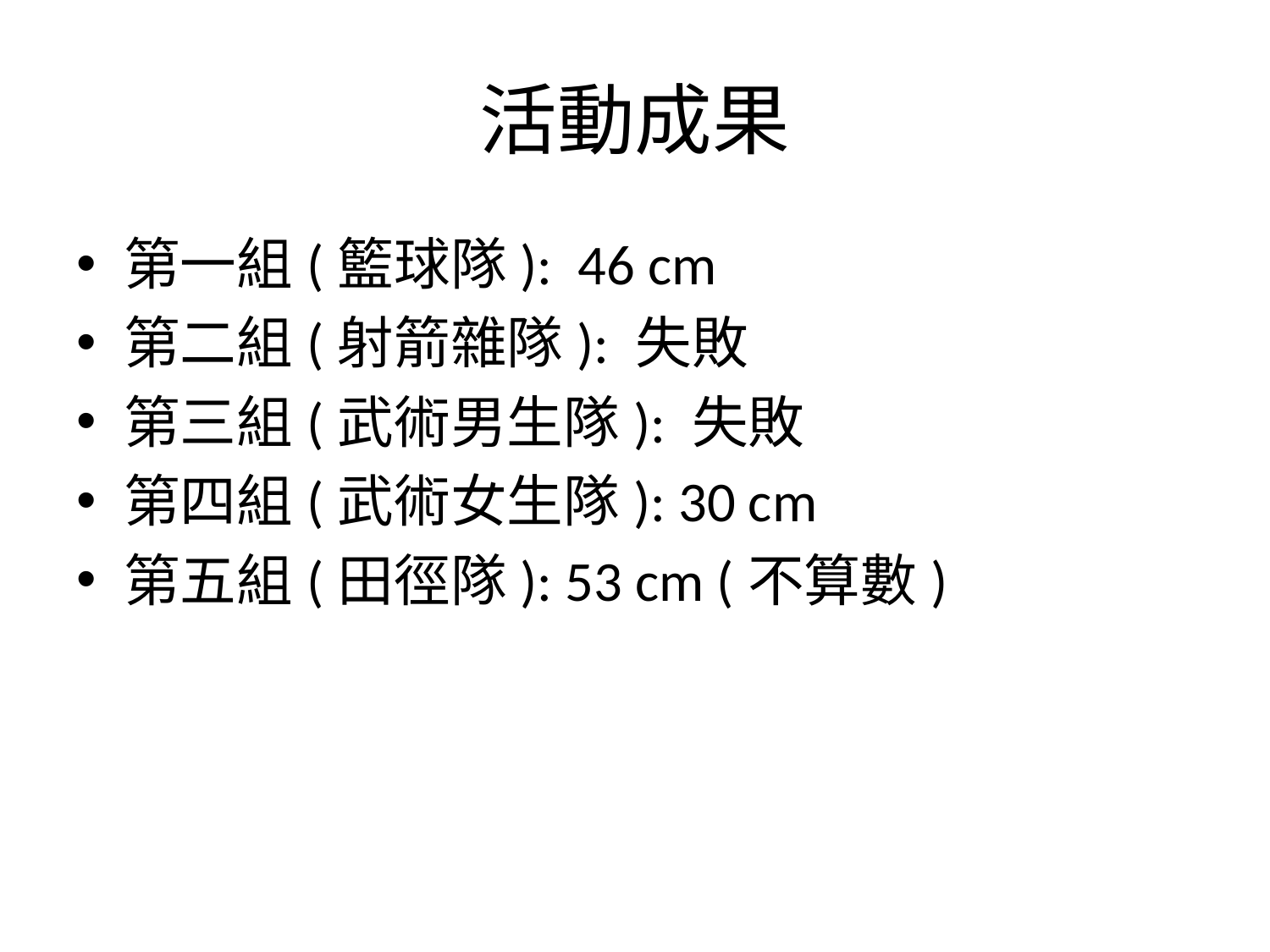

# 活動成果
第一組(籃球隊):  46 cm
第二組(射箭雜隊): 失敗
第三組(武術男生隊): 失敗
第四組(武術女生隊): 30 cm
第五組(田徑隊): 53 cm (不算數)